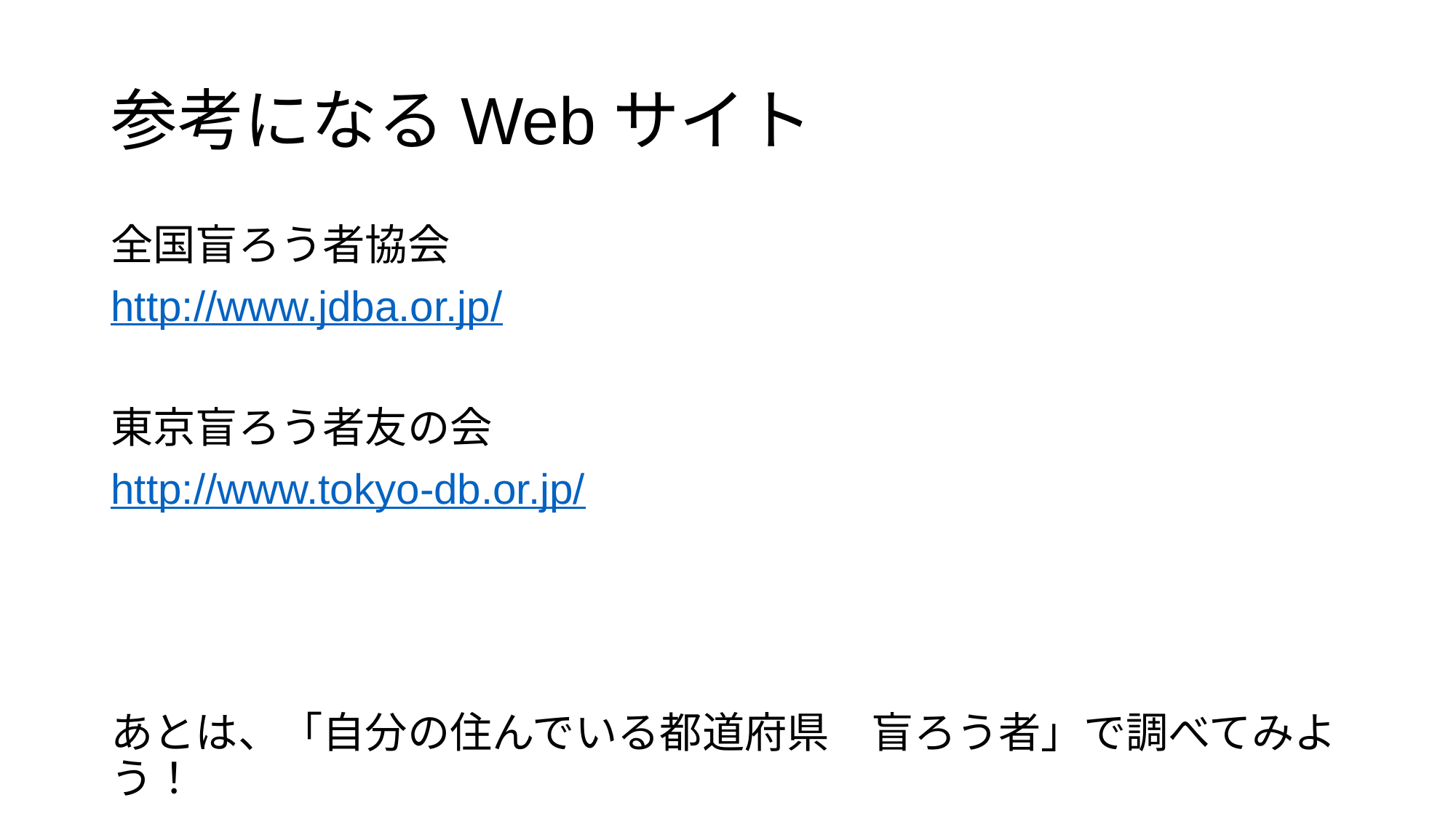

# 参考になるWebサイト
全国盲ろう者協会
http://www.jdba.or.jp/

東京盲ろう者友の会
http://www.tokyo-db.or.jp/

あとは、「自分の住んでいる都道府県　盲ろう者」で調べてみよう！